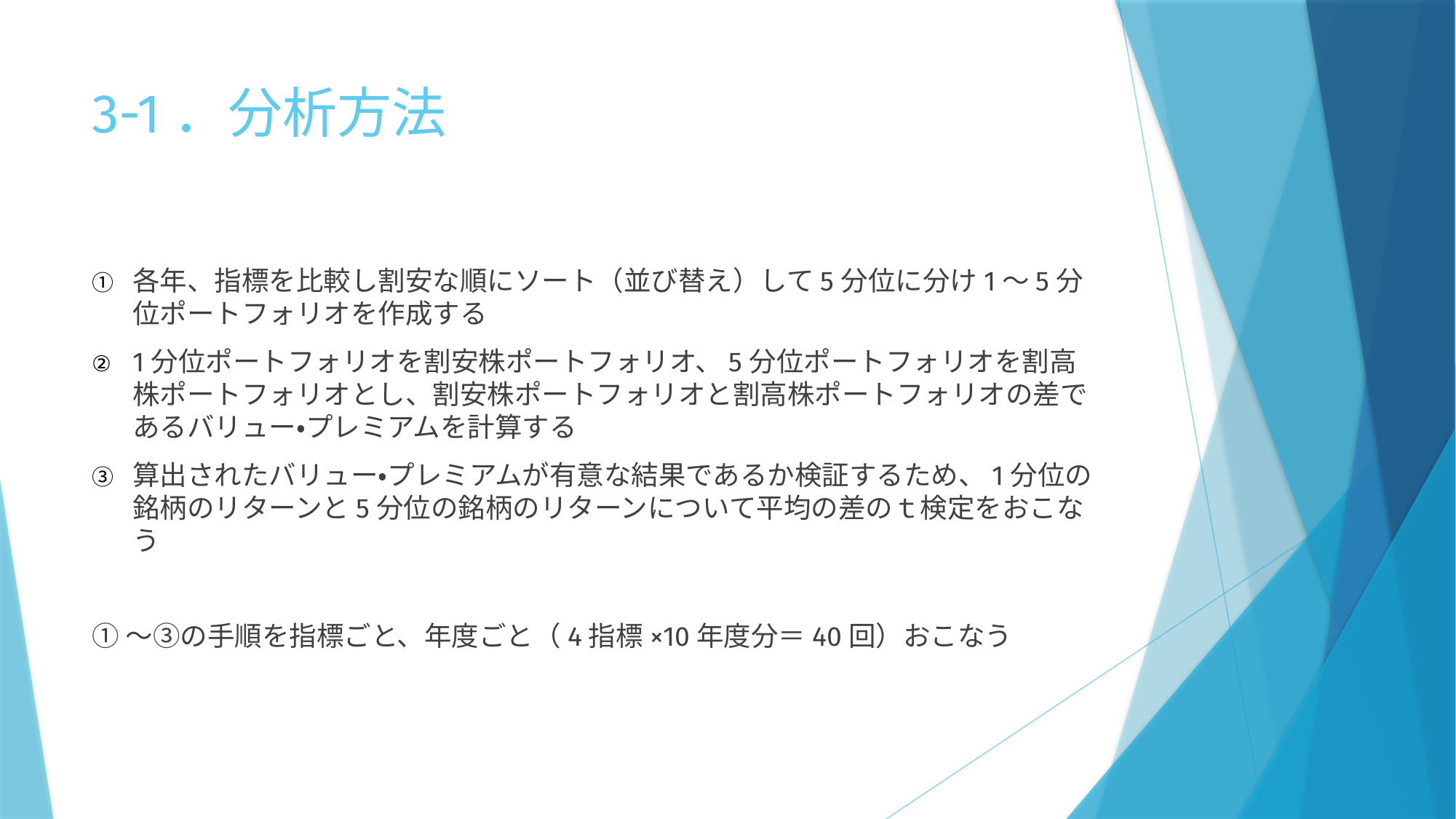

# 3-1．分析方法
各年、指標を比較し割安な順にソート（並び替え）して5分位に分け1～5分位ポートフォリオを作成する
1分位ポートフォリオを割安株ポートフォリオ、5分位ポートフォリオを割高株ポートフォリオとし、割安株ポートフォリオと割高株ポートフォリオの差であるバリュー・プレミアムを計算する
算出されたバリュー・プレミアムが有意な結果であるか検証するため、1分位の銘柄のリターンと5分位の銘柄のリターンについて平均の差のｔ検定をおこなう

①～③の手順を指標ごと、年度ごと（4指標×10年度分＝40回）おこなう